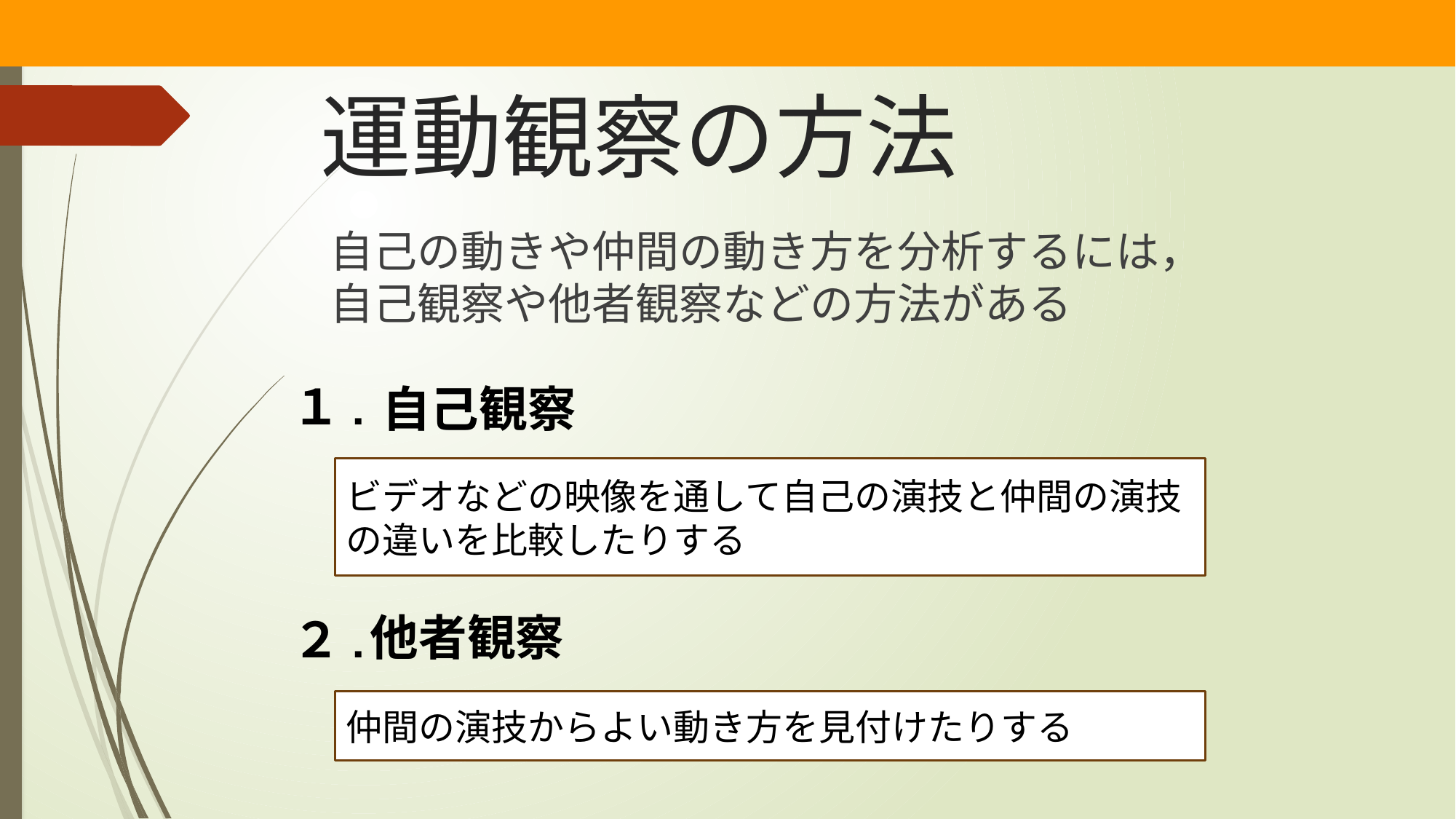

# 運動観察の方法
自己の動きや仲間の動き方を分析するには，自己観察や他者観察などの方法がある
１.

２.

自己観察
ビデオなどの映像を通して自己の演技と仲間の演技の違いを比較したりする
他者観察
仲間の演技からよい動き方を見付けたりする